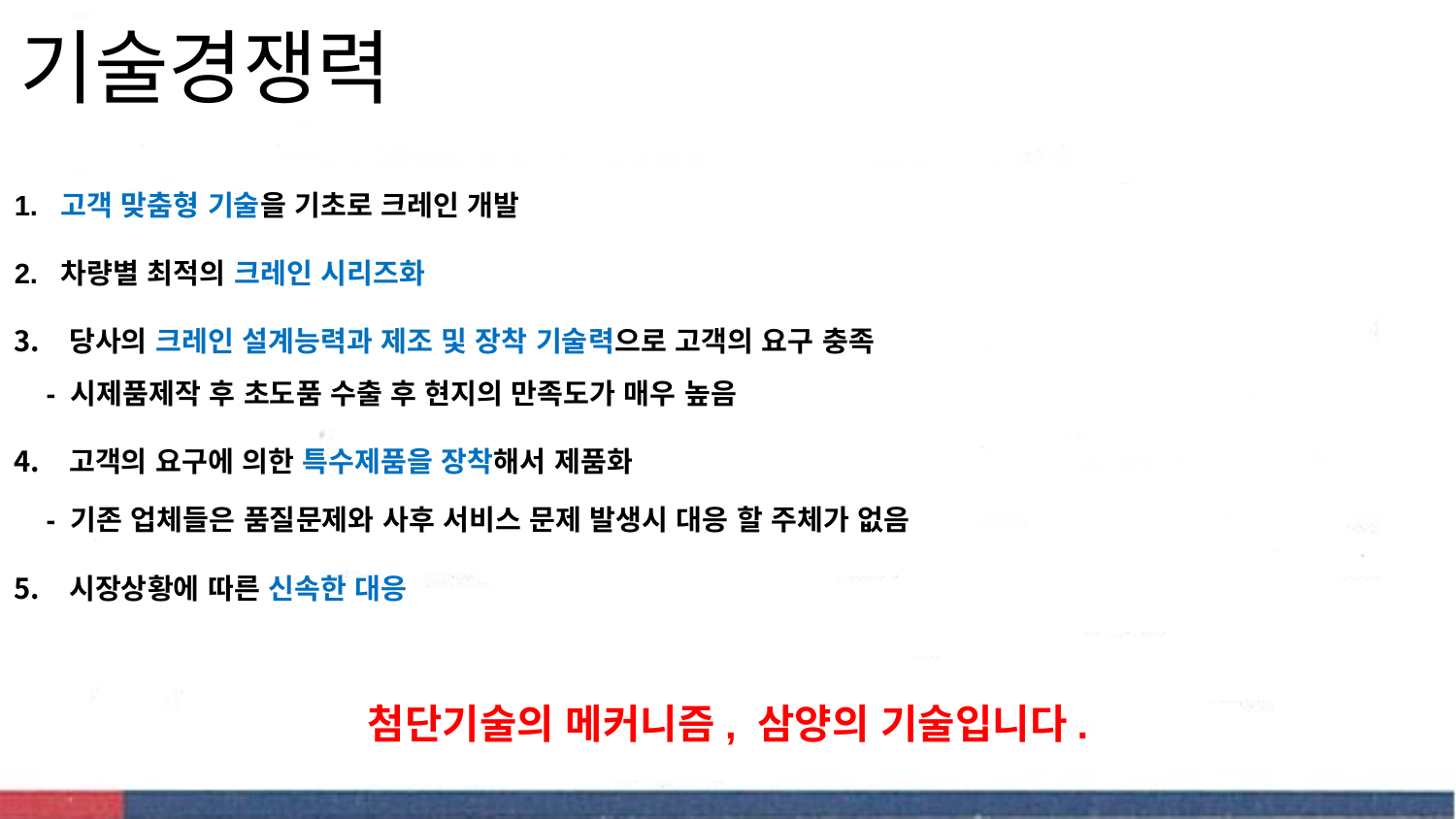

기술경쟁력
1.  고객 맞춤형 기술을 기초로 크레인 개발

2.  차량별 최적의 크레인 시리즈화

당사의 크레인 설계능력과 제조 및 장착 기술력으로 고객의 요구 충족

    - 시제품제작 후 초도품 수출 후 현지의 만족도가 매우 높음

고객의 요구에 의한 특수제품을 장착해서 제품화

    - 기존 업체들은 품질문제와 사후 서비스 문제 발생시 대응 할 주체가 없음

시장상황에 따른 신속한 대응

첨단기술의 메커니즘, 삼양의 기술입니다.